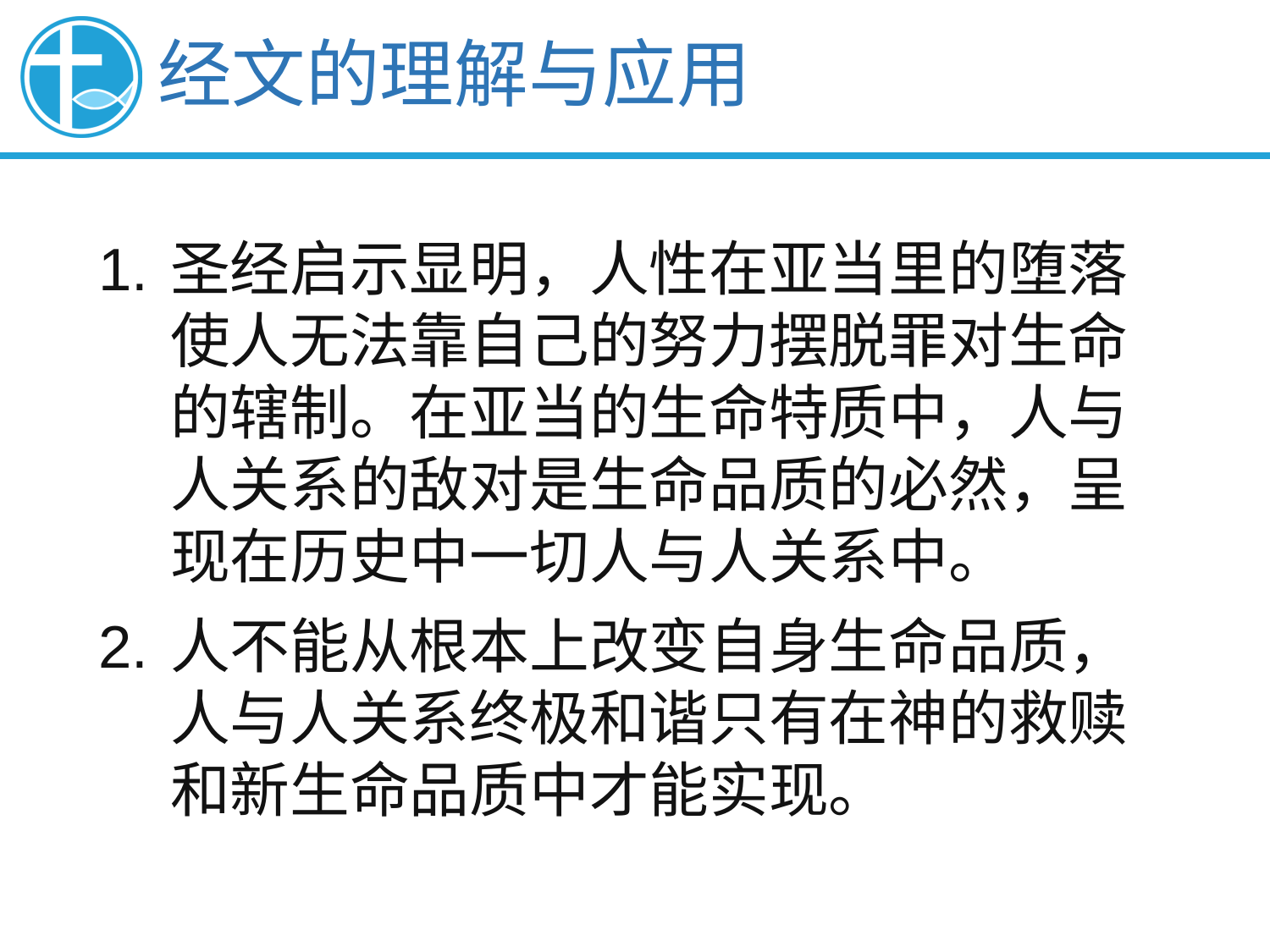

经文的理解与应用
圣经启示显明，人性在亚当里的堕落使人无法靠自己的努力摆脱罪对生命的辖制。在亚当的生命特质中，人与人关系的敌对是生命品质的必然，呈现在历史中一切人与人关系中。
人不能从根本上改变自身生命品质，人与人关系终极和谐只有在神的救赎和新生命品质中才能实现。